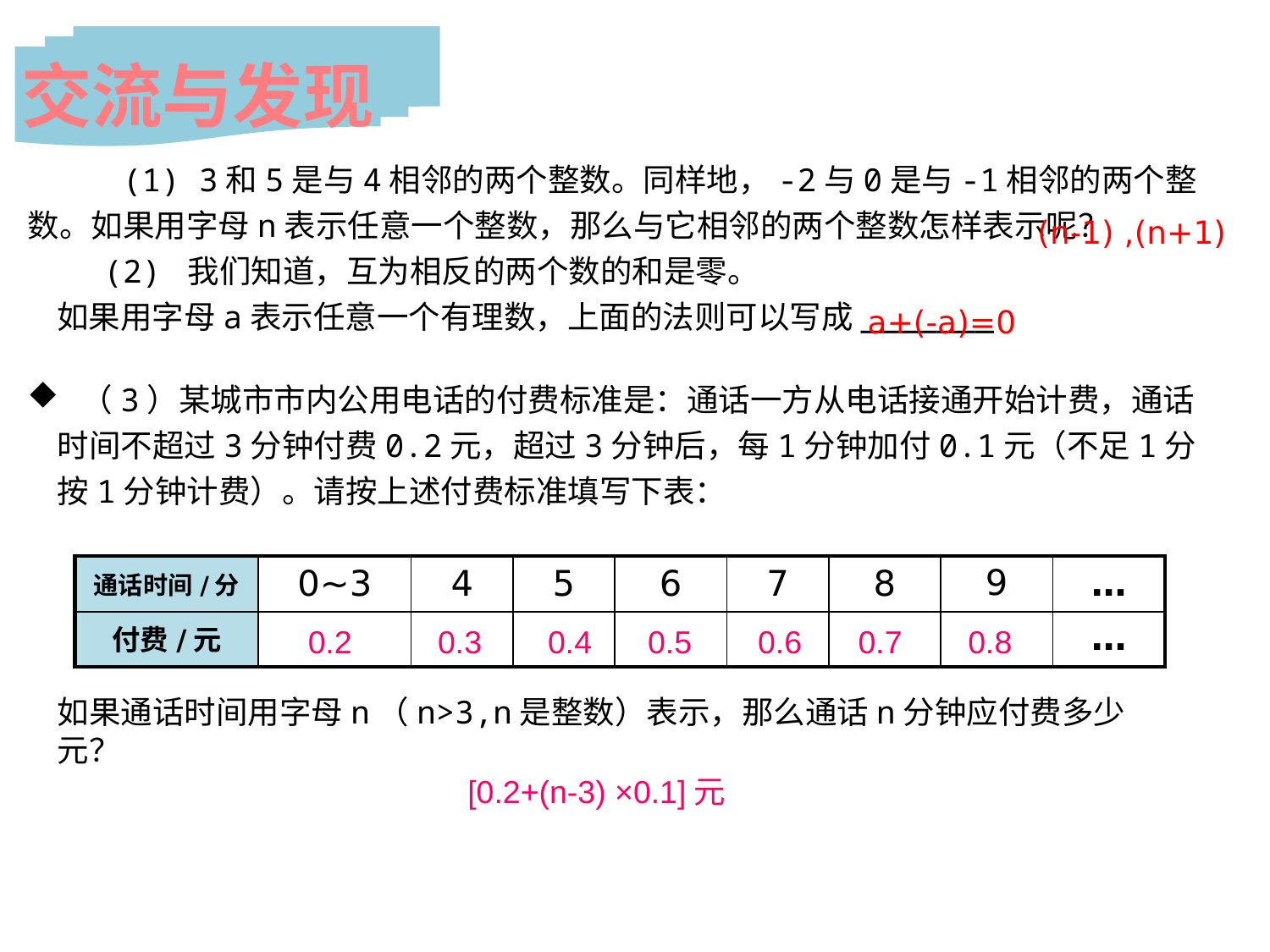

交流与发现
     (1) 3和5是与4相邻的两个整数。同样地，-2与0是与-1相邻的两个整数。如果用字母n表示任意一个整数，那么与它相邻的两个整数怎样表示呢？
    (2) 我们知道，互为相反的两个数的和是零。
   如果用字母a表示任意一个有理数，上面的法则可以写成_______
(n-1) ,(n+1)
a+(-a)=0
  （3）某城市市内公用电话的付费标准是：通话一方从电话接通开始计费，通话时间不超过3分钟付费0.2元，超过3分钟后，每1分钟加付0.1元（不足1分按1分钟计费）。请按上述付费标准填写下表：
| 通话时间/分 | 0~3 | 4 | 5 | 6 | 7 | 8 | 9 | … |
| --- | --- | --- | --- | --- | --- | --- | --- | --- |
| 付费/元 |  |  |  |  |  |  |  | … |
0.2
0.3
0.4
0.5
0.6
0.7
0.8
如果通话时间用字母n（n>3,n是整数）表示，那么通话n分钟应付费多少元？
[0.2+(n-3) ×0.1]元